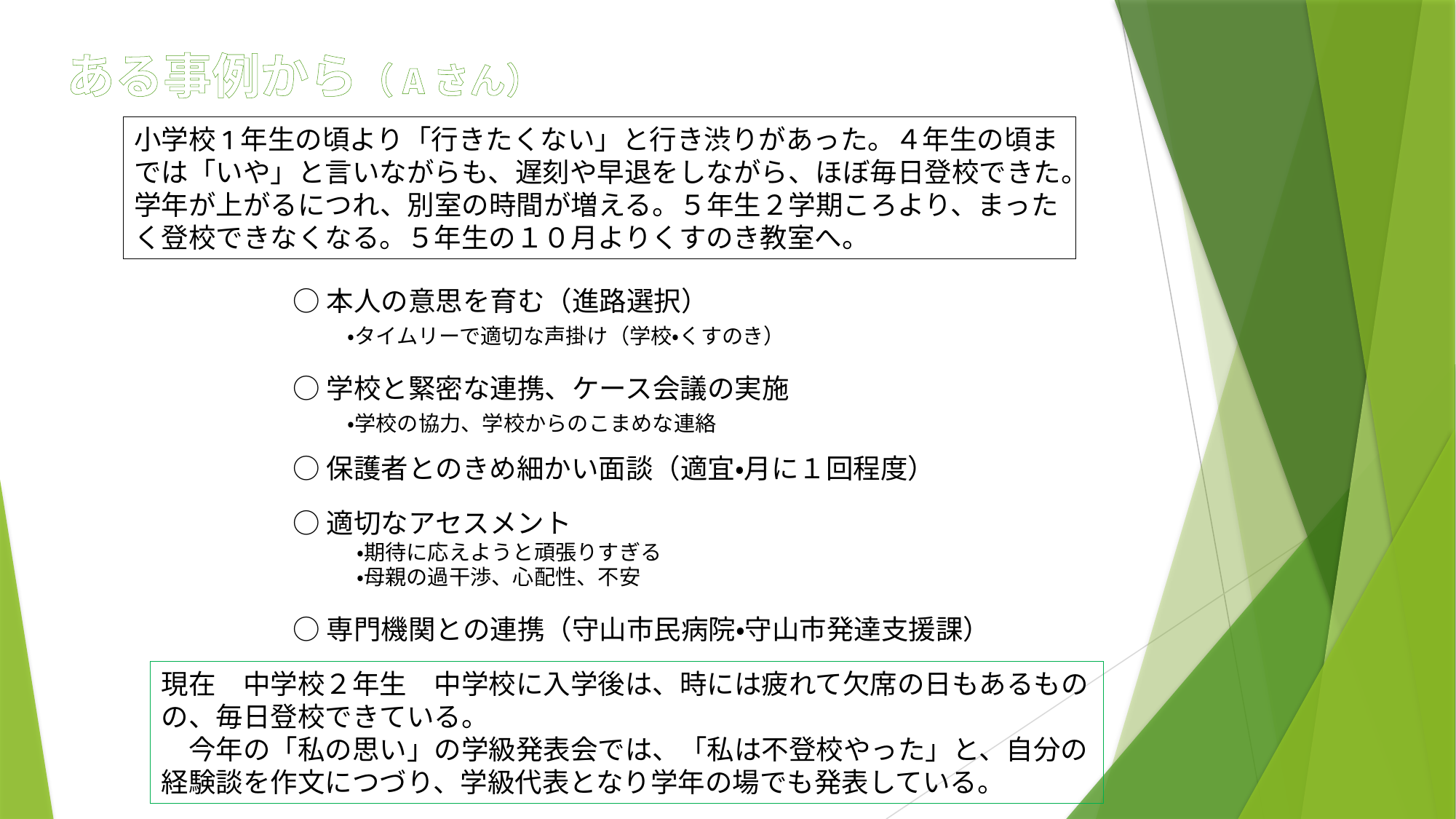

ある事例から（Aさん）
小学校1年生の頃より「行きたくない」と行き渋りがあった。４年生の頃までは「いや」と言いながらも、遅刻や早退をしながら、ほぼ毎日登校できた。学年が上がるにつれ、別室の時間が増える。５年生２学期ころより、まったく登校できなくなる。５年生の１０月よりくすのき教室へ。
○本人の意思を育む（進路選択）
　　・タイムリーで適切な声掛け（学校・くすのき）
○学校と緊密な連携、ケース会議の実施
　　・学校の協力、学校からのこまめな連絡
○保護者とのきめ細かい面談（適宜・月に１回程度）
○適切なアセスメント
　　　・期待に応えようと頑張りすぎる
　　　・母親の過干渉、心配性、不安
○専門機関との連携（守山市民病院・守山市発達支援課）
現在　中学校２年生　中学校に入学後は、時には疲れて欠席の日もあるものの、毎日登校できている。
　今年の「私の思い」の学級発表会では、「私は不登校やった」と、自分の経験談を作文につづり、学級代表となり学年の場でも発表している。